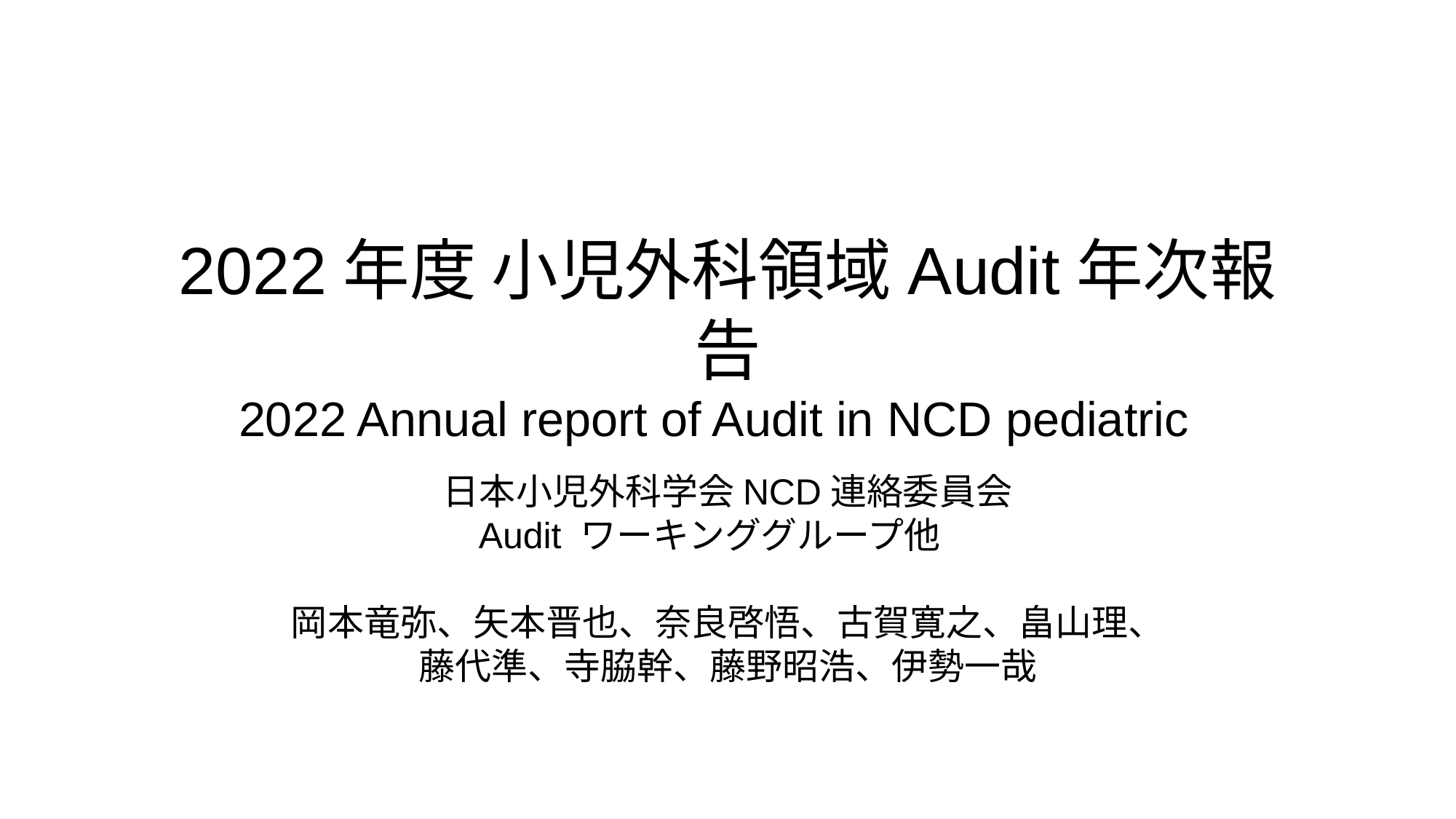

2022年度 小児外科領域Audit年次報告
2022 Annual report of Audit in NCD pediatric
日本小児外科学会NCD連絡委員会
Audit ワーキンググループ他

岡本竜弥、矢本晋也、奈良啓悟、古賀寛之、畠山理、
藤代準、寺脇幹、藤野昭浩、伊勢一哉